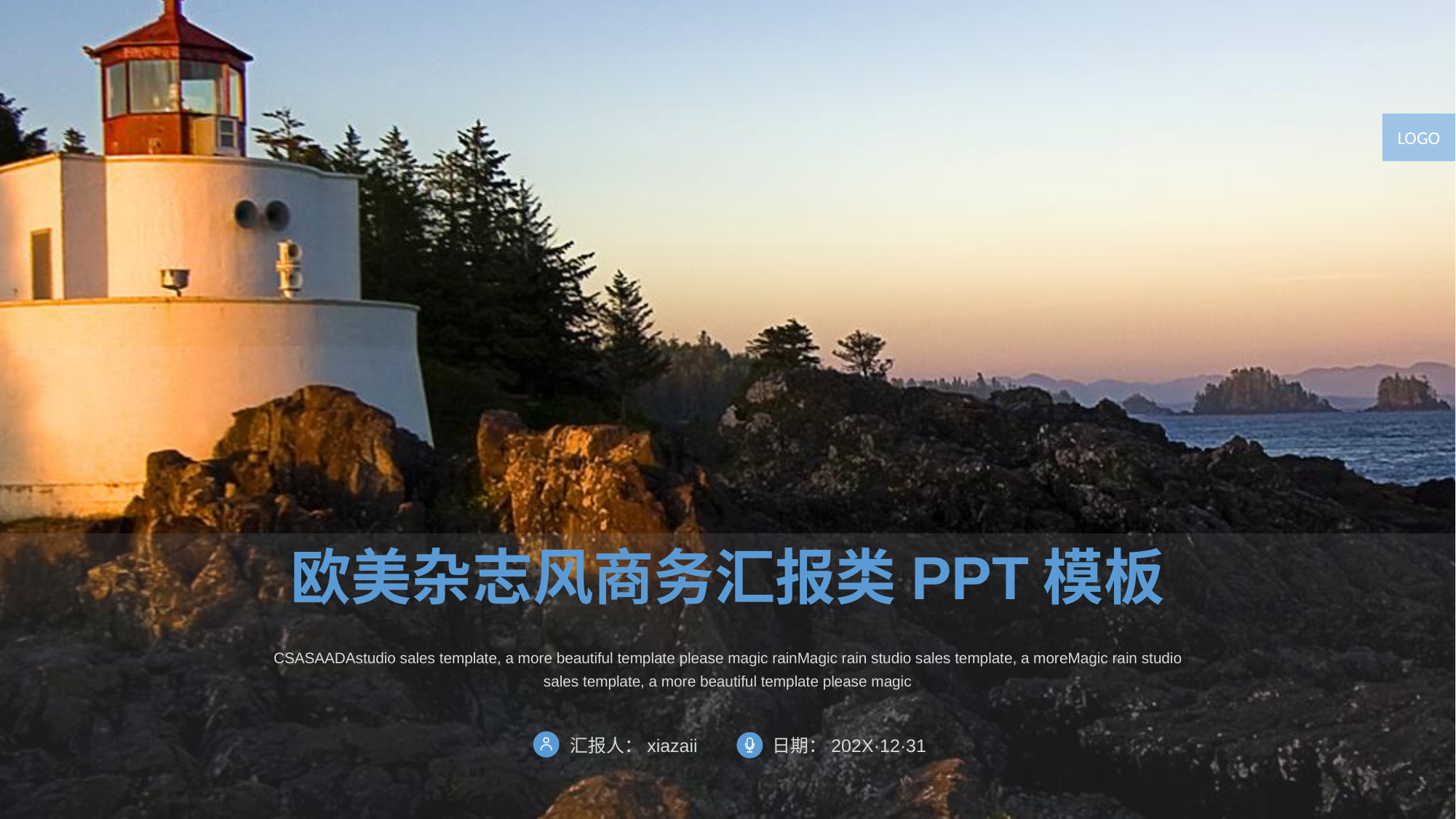

LOGO

欧美杂志风商务汇报类PPT模板
CSASAADAstudio sales template, a more beautiful template please magic rainMagic rain studio sales template, a moreMagic rain studio sales template, a more beautiful template please magic
汇报人：xiazaii
日期：202X·12·31